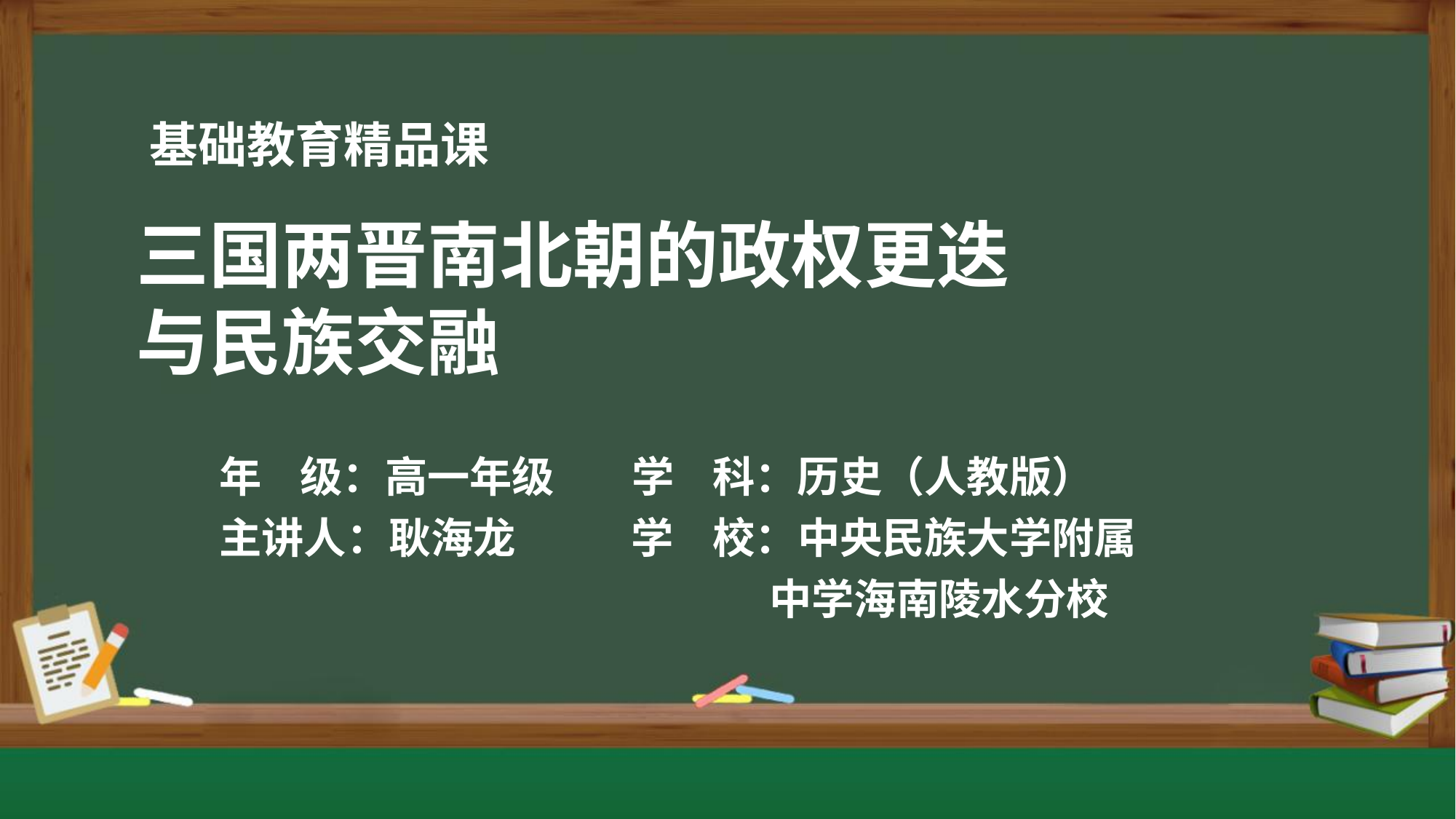

三国两晋南北朝的政权更迭
与民族交融
年    级：高一年级        学    科：历史（人教版）
主讲人：耿海龙            学    校：中央民族大学附属
                                                        中学海南陵水分校